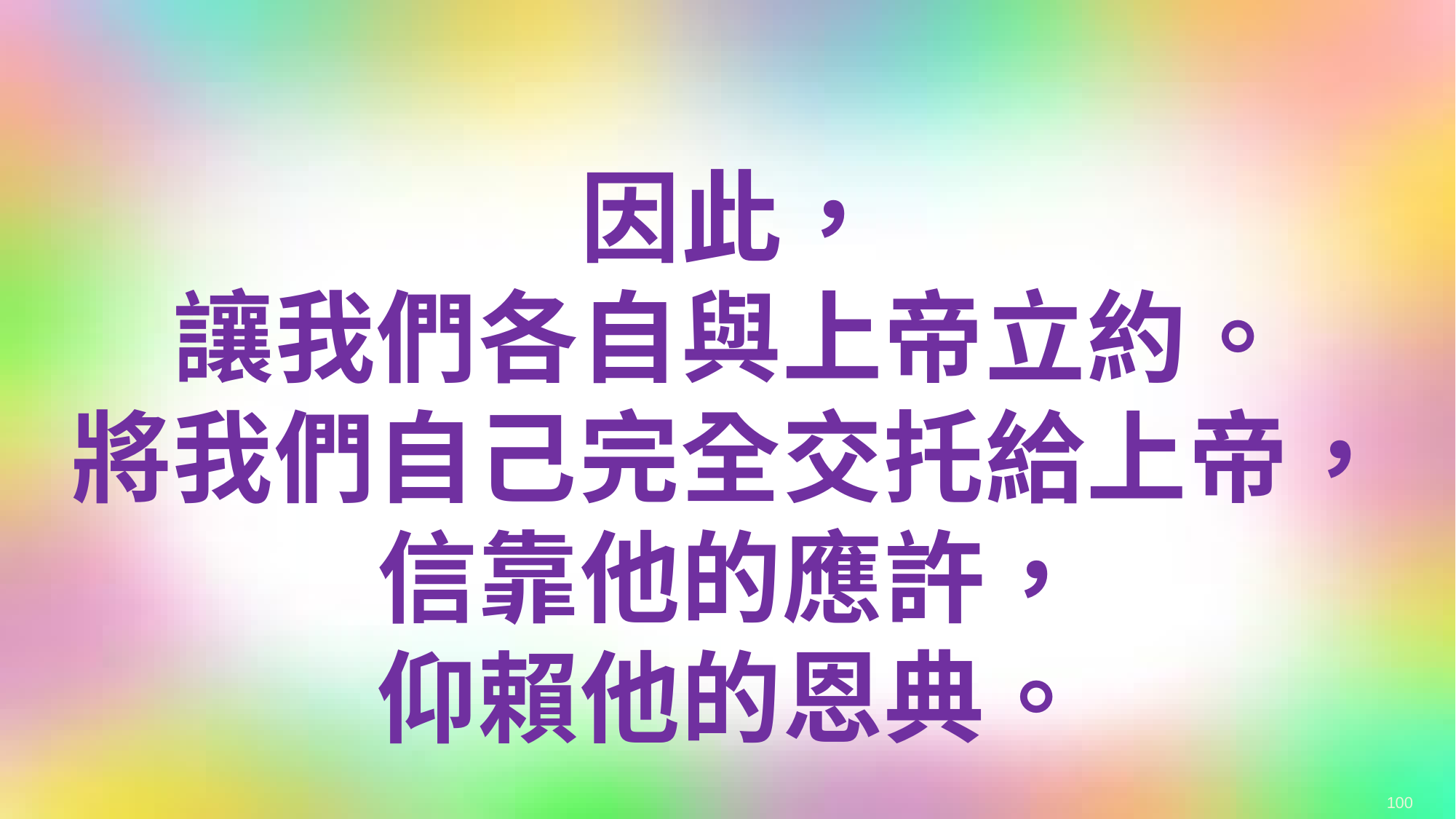

因此，
讓我們各自與上帝立約。
將我們自己完全交托給上帝，信靠他的應許，
仰賴他的恩典。
100